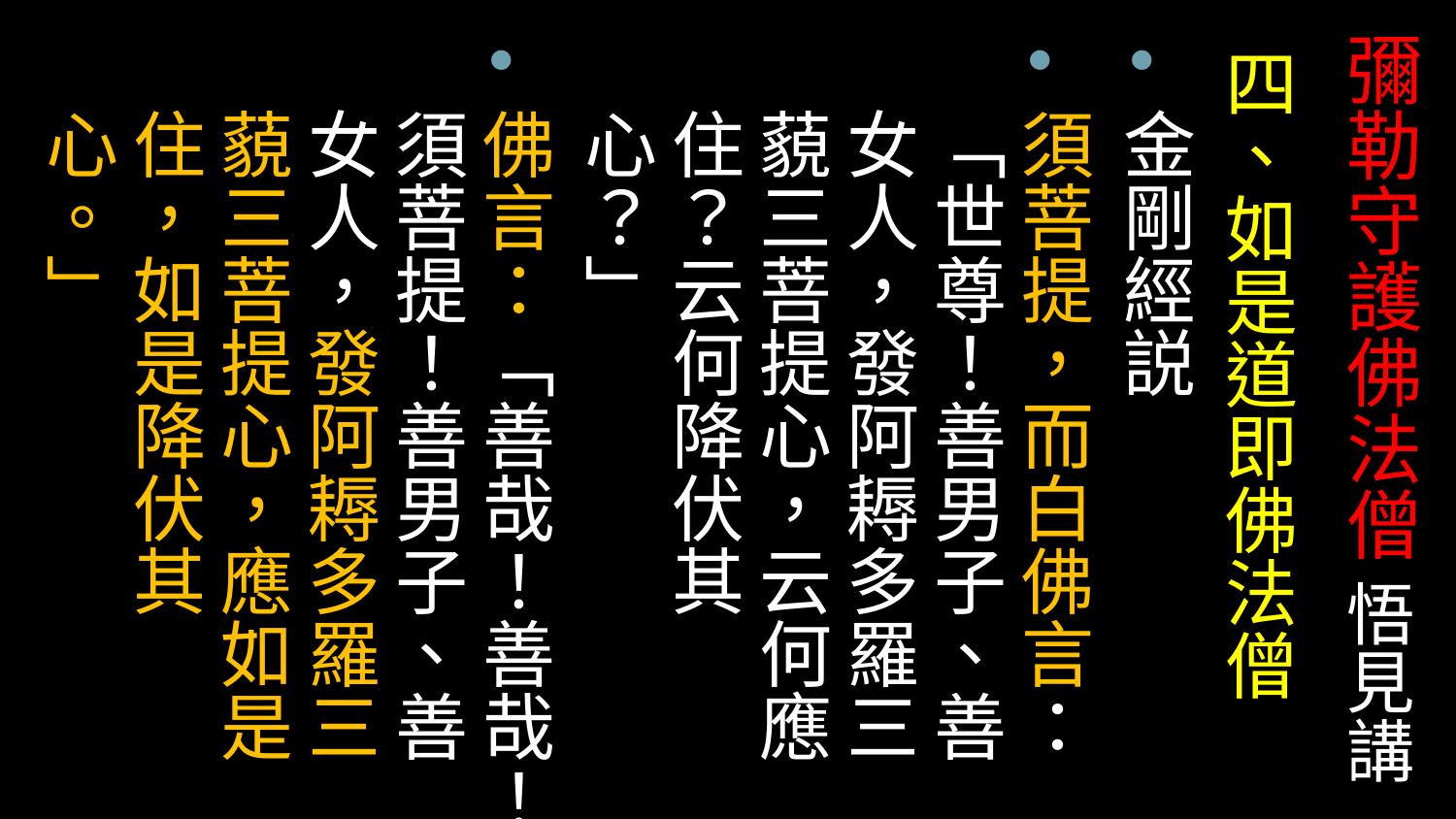

# 彌勒守護佛法僧 悟見講
四、如是道即佛法僧
金剛經説
須菩提，而白佛言：「世尊！善男子、善女人，發阿耨多羅三藐三菩提心，云何應住？云何降伏其心？」
佛言：「善哉！善哉！須菩提！善男子、善女人，發阿耨多羅三藐三菩提心，應如是住，如是降伏其心。」